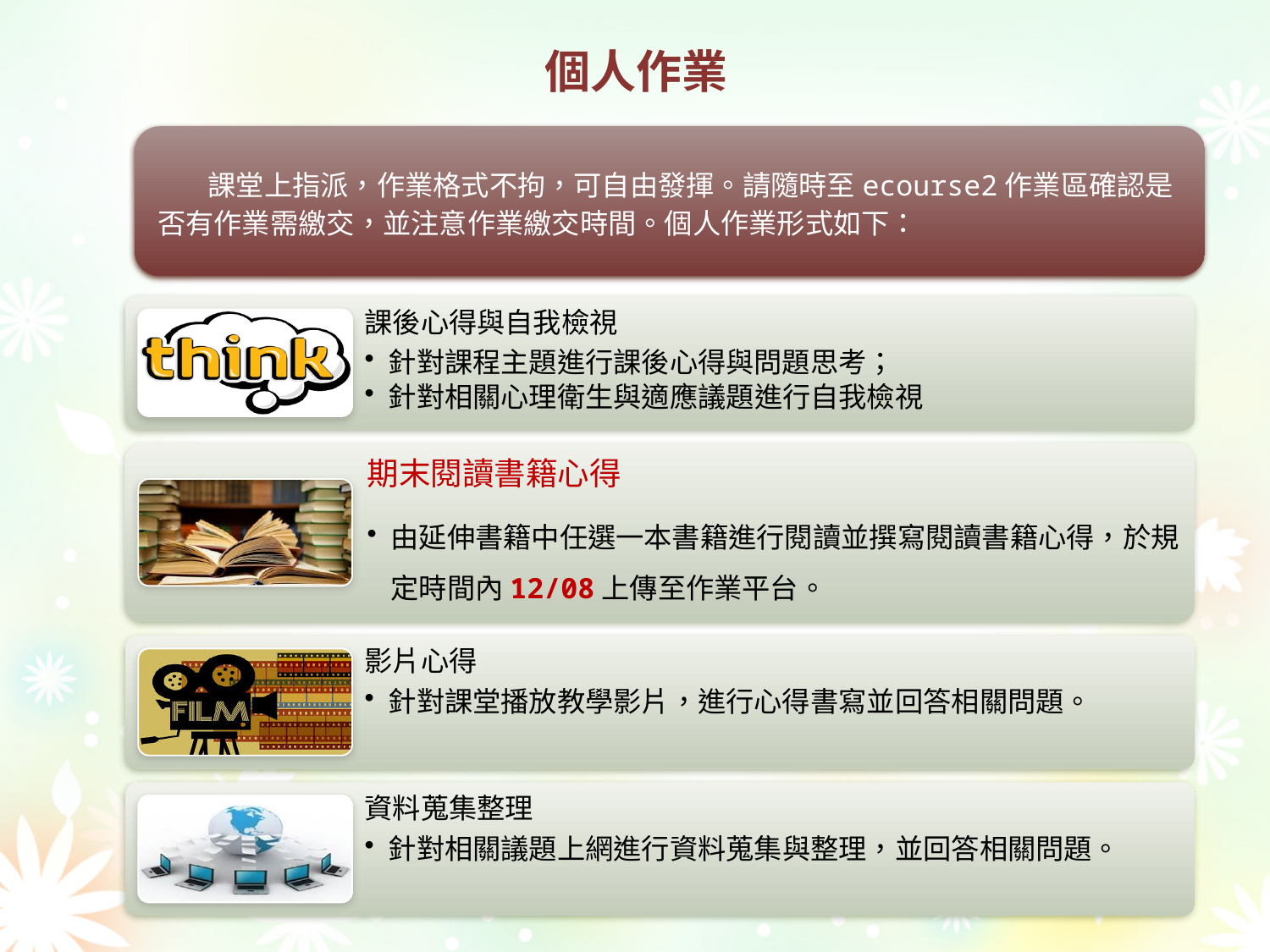

# 個人作業
課堂上指派，作業格式不拘，可自由發揮。請隨時至ecourse2作業區確認是否有作業需繳交，並注意作業繳交時間。個人作業形式如下：
課後心得與自我檢視
針對課程主題進行課後心得與問題思考；
針對相關心理衛生與適應議題進行自我檢視
期末閱讀書籍心得
由延伸書籍中任選一本書籍進行閱讀並撰寫閱讀書籍心得，於規定時間內12/08上傳至作業平台。
影片心得
針對課堂播放教學影片，進行心得書寫並回答相關問題。
資料蒐集整理
針對相關議題上網進行資料蒐集與整理，並回答相關問題。